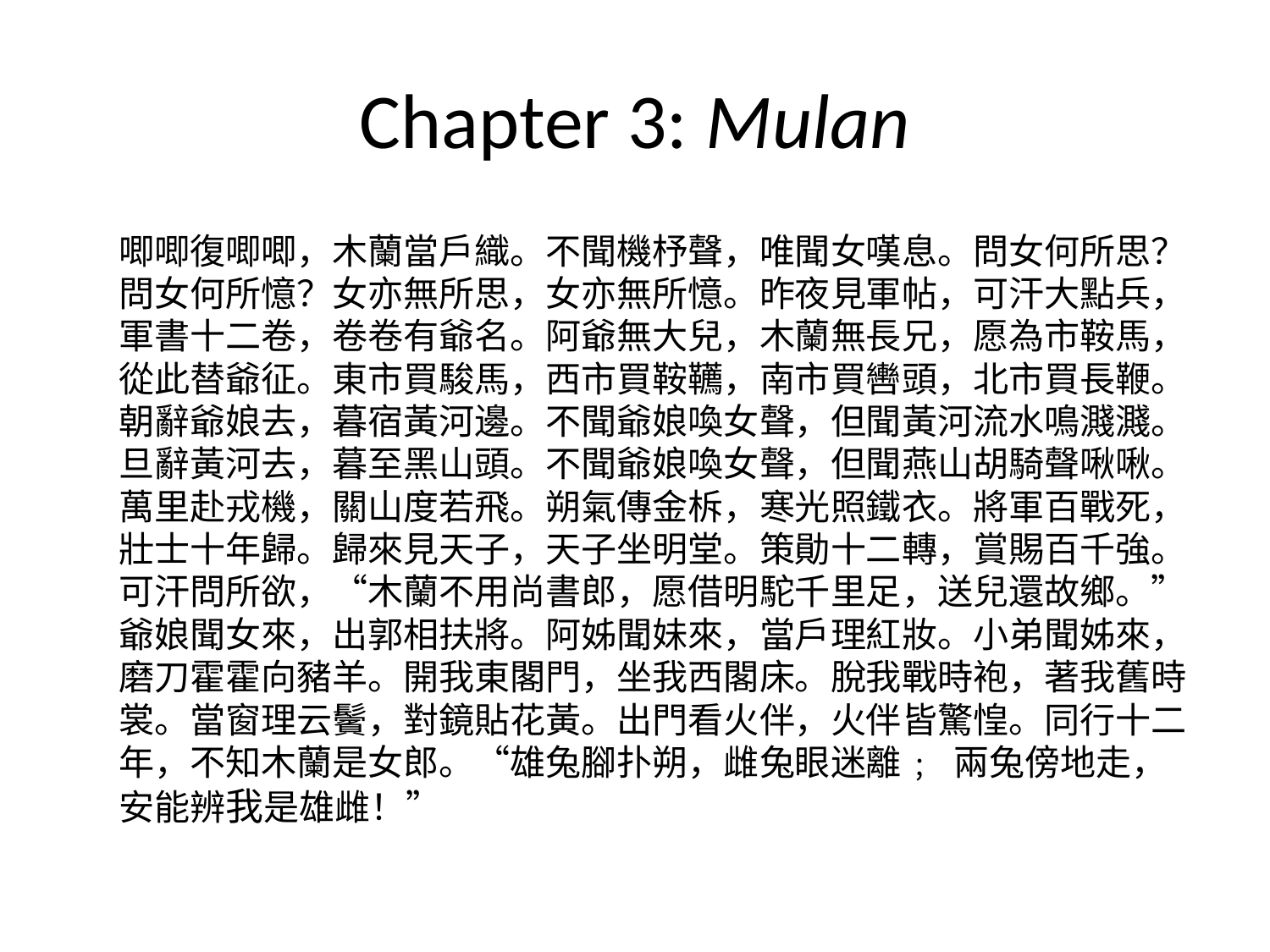

# Chapter 3: Mulan
	唧唧復唧唧，木蘭當戶織。不聞機杼聲，唯聞女嘆息。問女何所思？問女何所憶？女亦無所思，女亦無所憶。昨夜見軍帖，可汗大點兵，軍書十二卷，卷卷有爺名。阿爺無大兒，木蘭無長兄，愿為市鞍馬，從此替爺征。東市買駿馬，西市買鞍韉，南市買轡頭，北市買長鞭。朝辭爺娘去，暮宿黃河邊。不聞爺娘喚女聲，但聞黃河流水鳴濺濺。旦辭黃河去，暮至黑山頭。不聞爺娘喚女聲，但聞燕山胡騎聲啾啾。萬里赴戎機，關山度若飛。朔氣傳金柝，寒光照鐵衣。將軍百戰死，壯士十年歸。歸來見天子，天子坐明堂。策勛十二轉，賞賜百千強。可汗問所欲，“木蘭不用尚書郎，愿借明駝千里足，送兒還故鄉。”爺娘聞女來，出郭相扶將。阿姊聞妹來，當戶理紅妝。小弟聞姊來，磨刀霍霍向豬羊。開我東閣門，坐我西閣床。脫我戰時袍，著我舊時裳。當窗理云鬢，對鏡貼花黃。出門看火伴，火伴皆驚惶。同行十二年，不知木蘭是女郎。“雄兔腳扑朔，雌兔眼迷離﹔  兩兔傍地走，安能辨我是雄雌！”